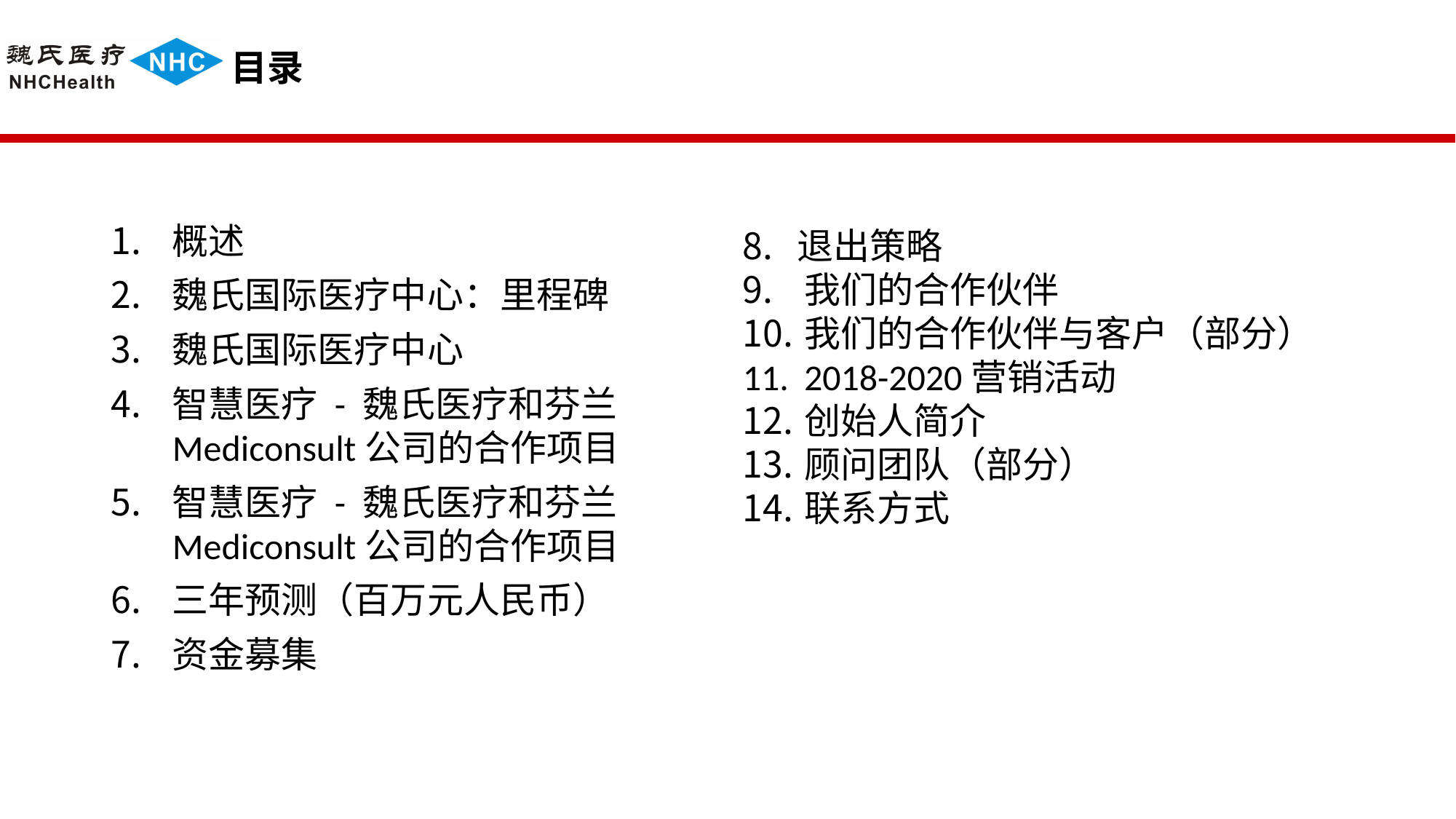

目录
概述
魏氏国际医疗中心：里程碑
魏氏国际医疗中心
智慧医疗 - 魏氏医疗和芬兰Mediconsult公司的合作项目
智慧医疗 - 魏氏医疗和芬兰Mediconsult公司的合作项目
三年预测（百万元人民币）
资金募集

退出策略
我们的合作伙伴
我们的合作伙伴与客户（部分）
2018-2020营销活动
创始人简介
顾问团队（部分）
联系方式